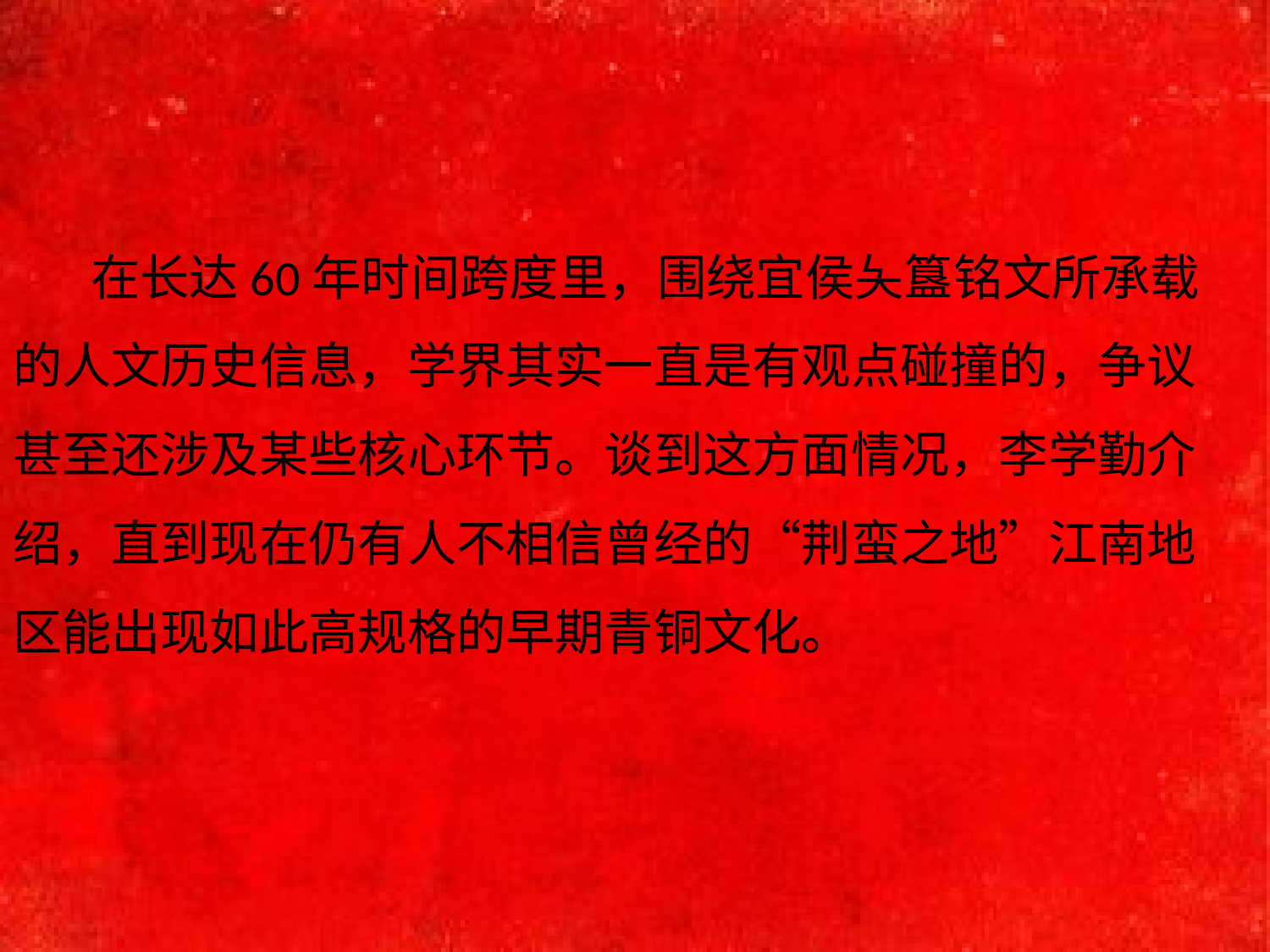

在长达60年时间跨度里，围绕宜侯夨簋铭文所承载的人文历史信息，学界其实一直是有观点碰撞的，争议甚至还涉及某些核心环节。谈到这方面情况，李学勤介绍，直到现在仍有人不相信曾经的“荆蛮之地”江南地区能出现如此高规格的早期青铜文化。